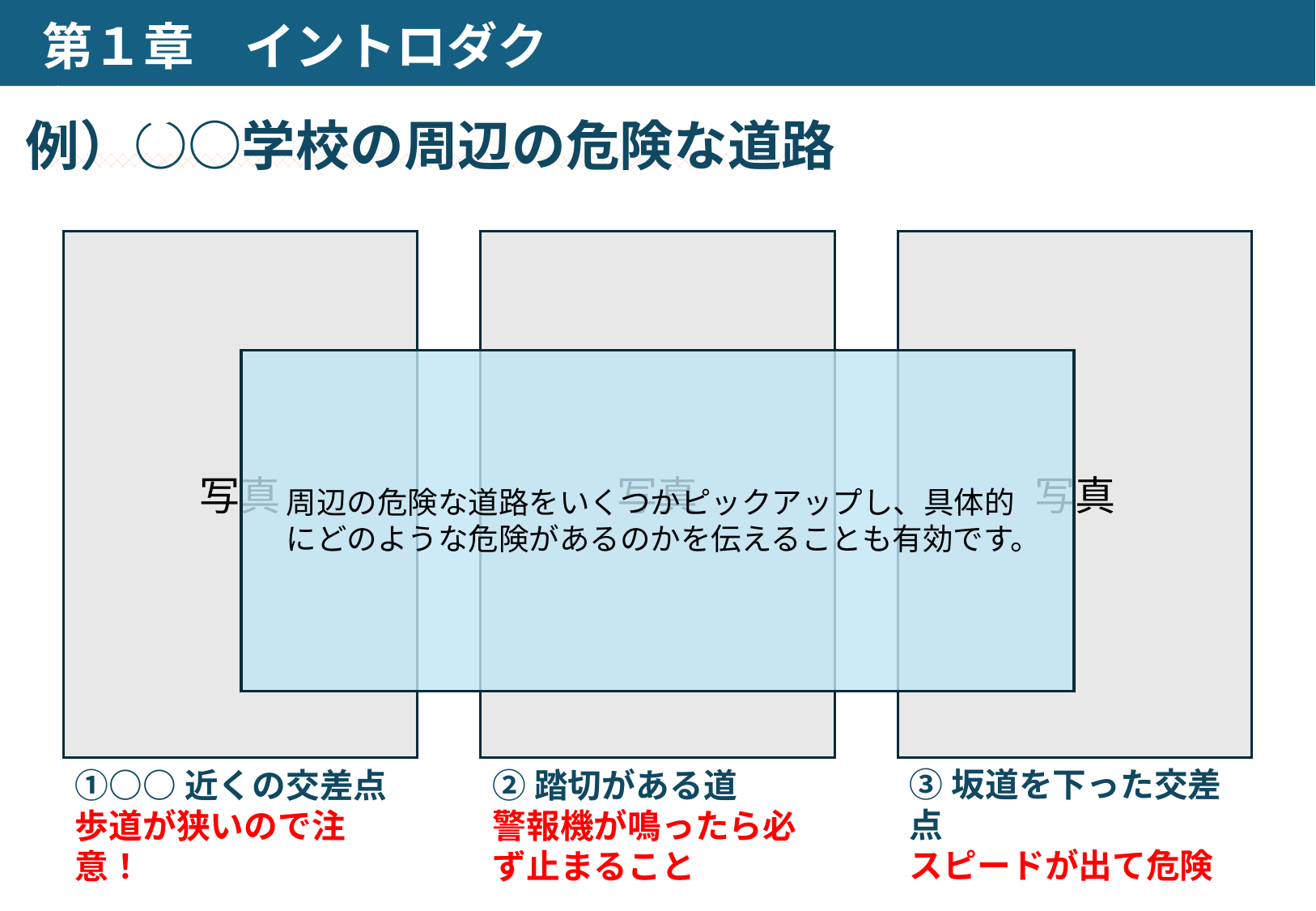

第１章　イントロダクション
例）○○学校の周辺の危険な道路

写真
写真
写真

周辺の危険な道路をいくつかピックアップし、具体的にどのような危険があるのかを伝えることも有効です。
③坂道を下った交差点
スピードが出て危険
①○○近くの交差点
歩道が狭いので注意！
②踏切がある道
警報機が鳴ったら必ず止まること